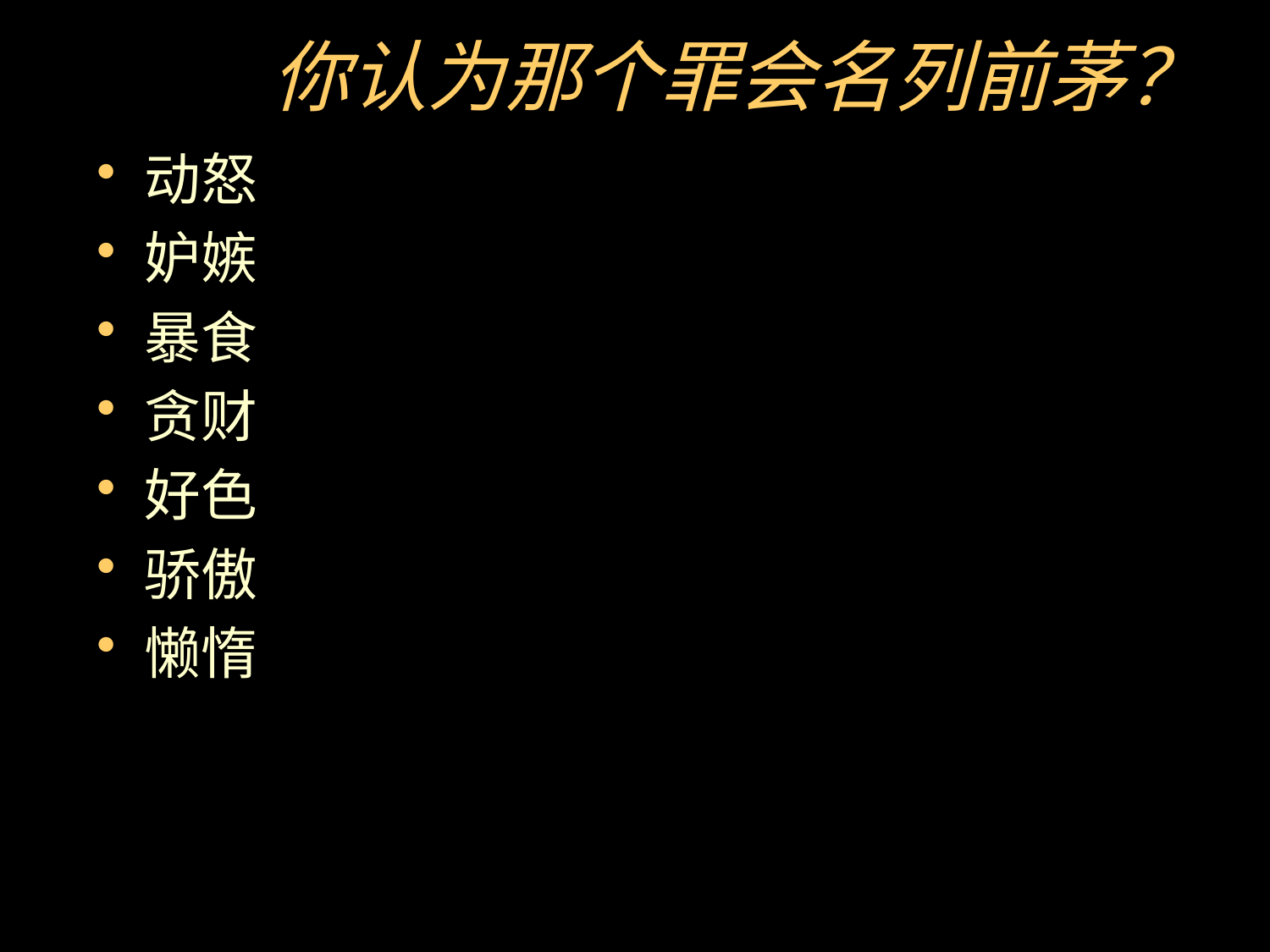

# 你认为那个罪会名列前茅？
动怒
妒嫉
暴食
贪财
好色
骄傲
懒惰